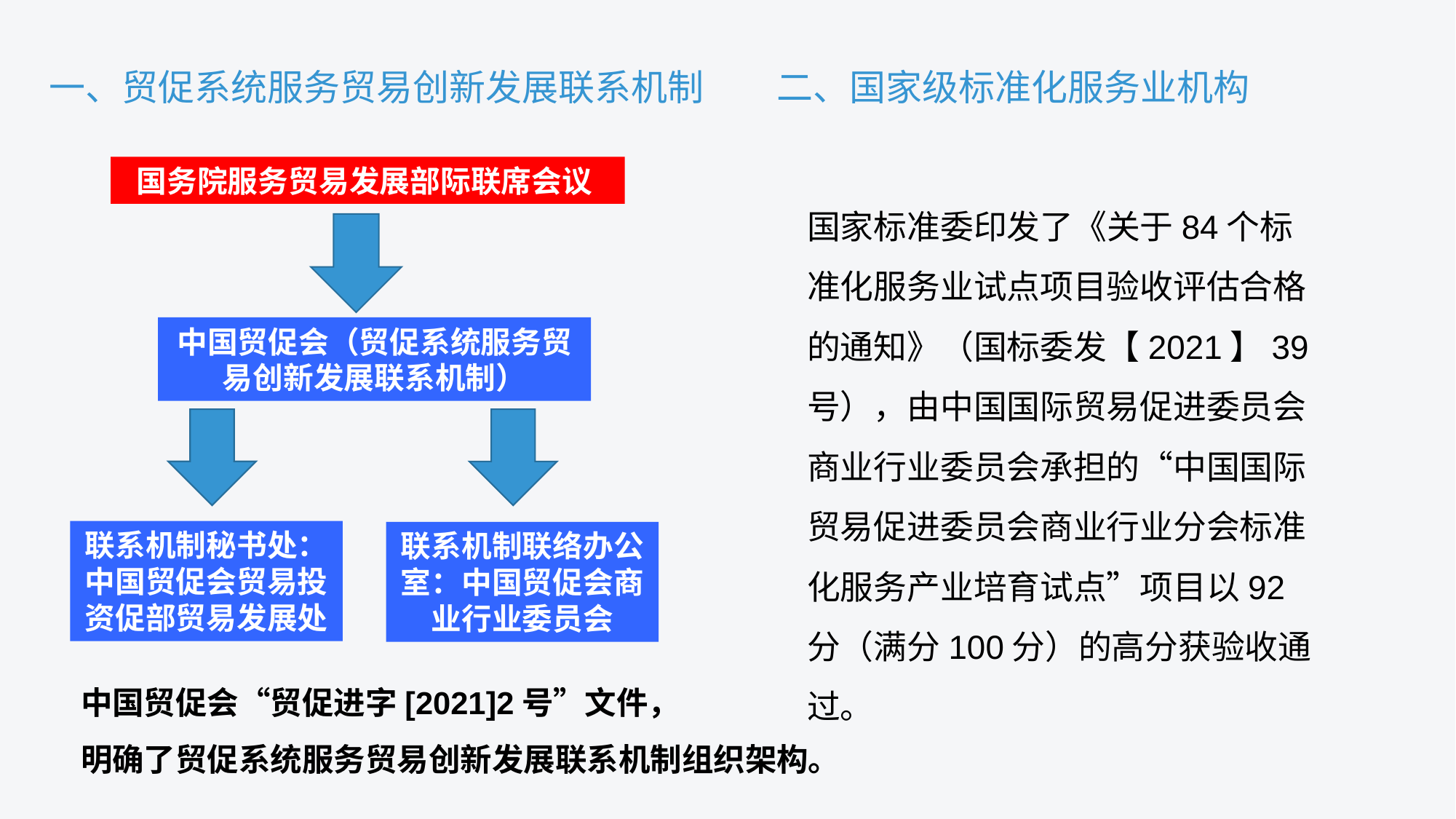

一、贸促系统服务贸易创新发展联系机制
二、国家级标准化服务业机构
国务院服务贸易发展部际联席会议

中国贸促会（贸促系统服务贸易创新发展联系机制）

联系机制秘书处：中国贸促会贸易投资促部贸易发展处
联系机制联络办公室：中国贸促会商业行业委员会
国家标准委印发了《关于84个标准化服务业试点项目验收评估合格的通知》（国标委发【2021】39号），由中国国际贸易促进委员会商业行业委员会承担的“中国国际贸易促进委员会商业行业分会标准化服务产业培育试点”项目以92分（满分100分）的高分获验收通过。
中国贸促会“贸促进字[2021]2号”文件，
明确了贸促系统服务贸易创新发展联系机制组织架构。